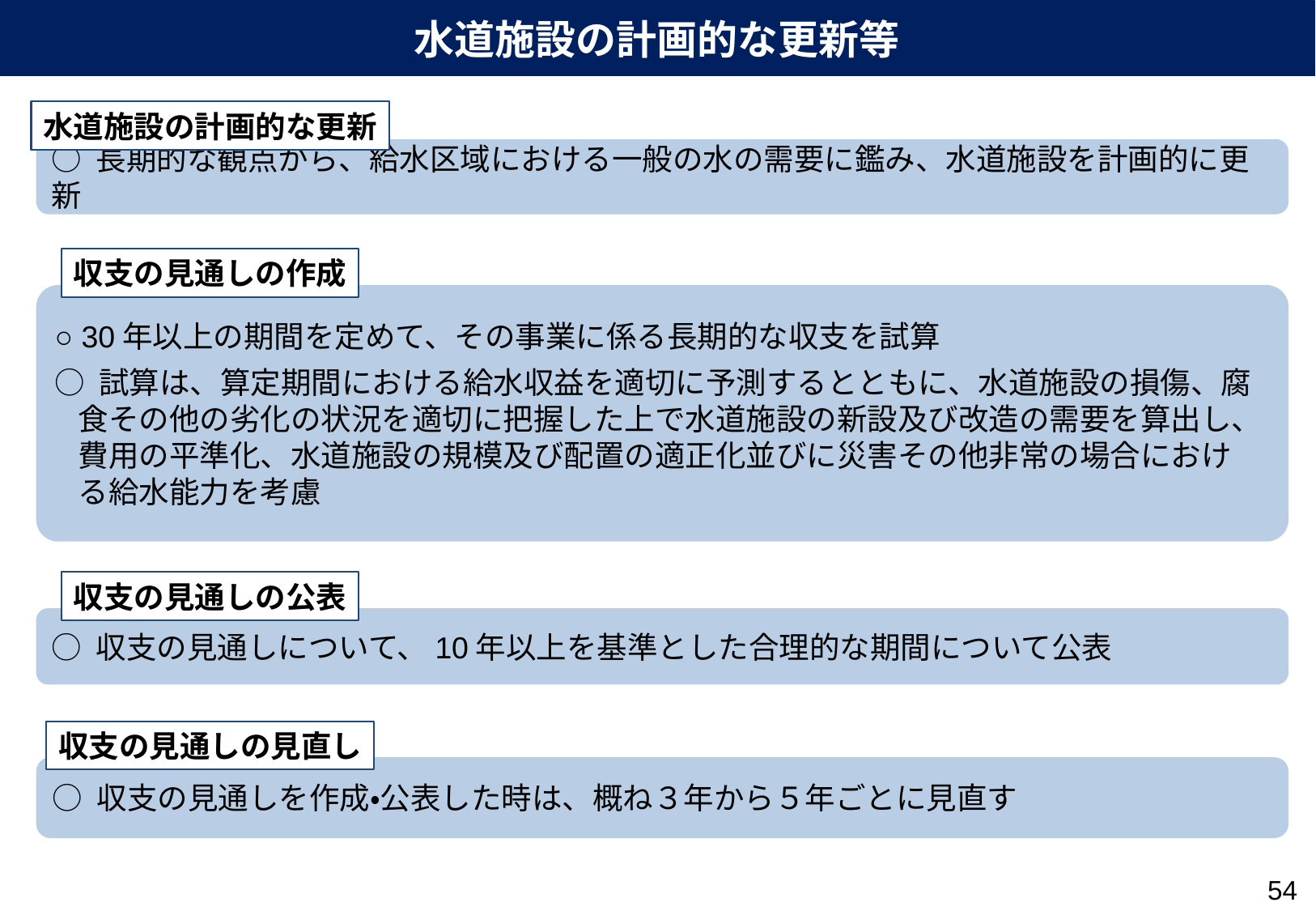

水道施設の計画的な更新等
水道施設の計画的な更新
○ 長期的な観点から、給水区域における一般の水の需要に鑑み、水道施設を計画的に更新
収支の見通しの作成
○ 30年以上の期間を定めて、その事業に係る長期的な収支を試算
○ 試算は、算定期間における給水収益を適切に予測するとともに、水道施設の損傷、腐食その他の劣化の状況を適切に把握した上で水道施設の新設及び改造の需要を算出し、費用の平準化、水道施設の規模及び配置の適正化並びに災害その他非常の場合における給水能力を考慮
収支の見通しの公表
○ 収支の見通しについて、10年以上を基準とした合理的な期間について公表
収支の見通しの見直し
○ 収支の見通しを作成・公表した時は、概ね３年から５年ごとに見直す
54